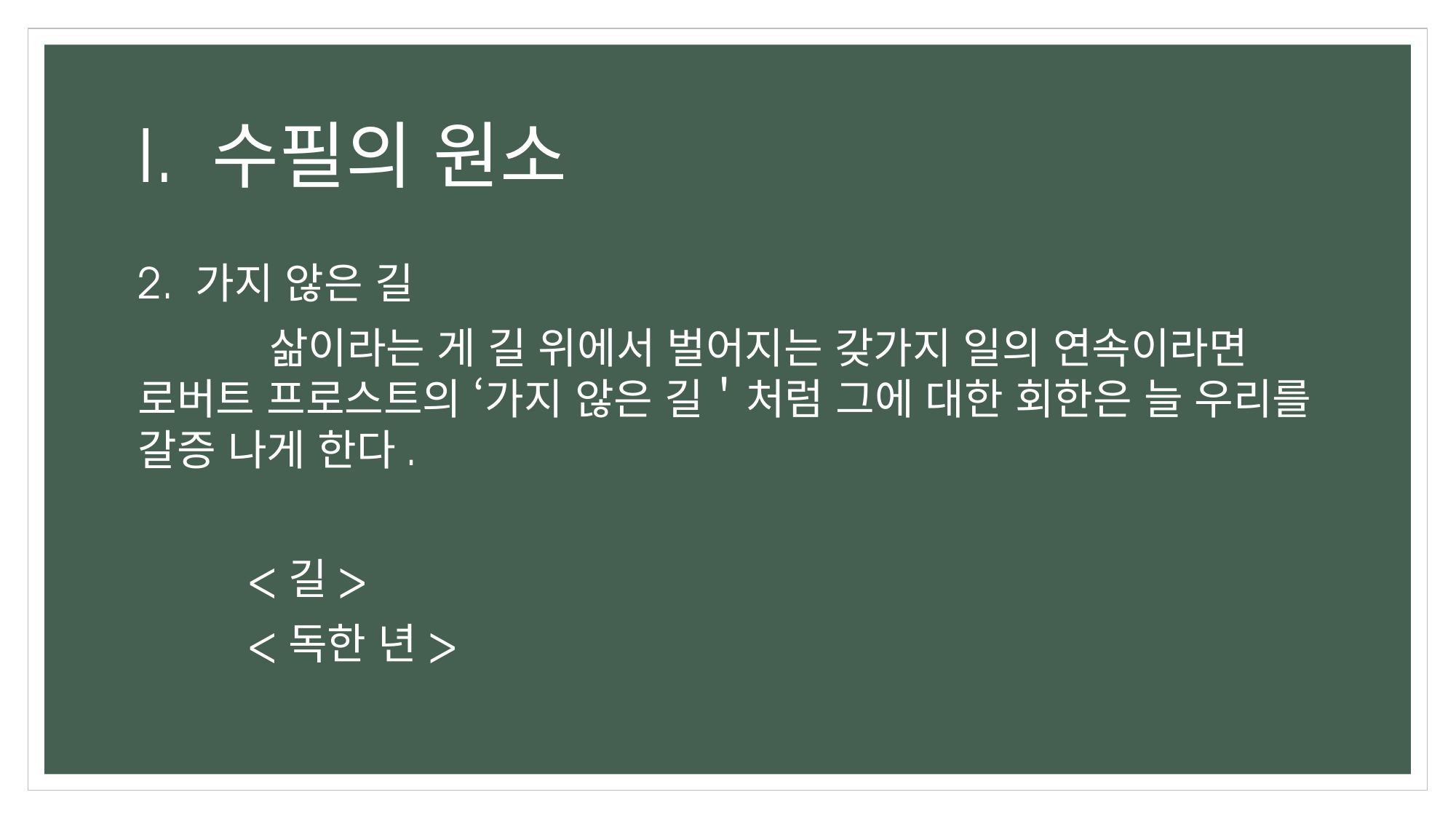

# I. 수필의 원소
2. 가지 않은 길
	 삶이라는 게 길 위에서 벌어지는 갖가지 일의 연속이라면 로버트 프로스트의 ‘가지 않은 길＇처럼 그에 대한 회한은 늘 우리를 갈증 나게 한다.

	<길>
	<독한 년>